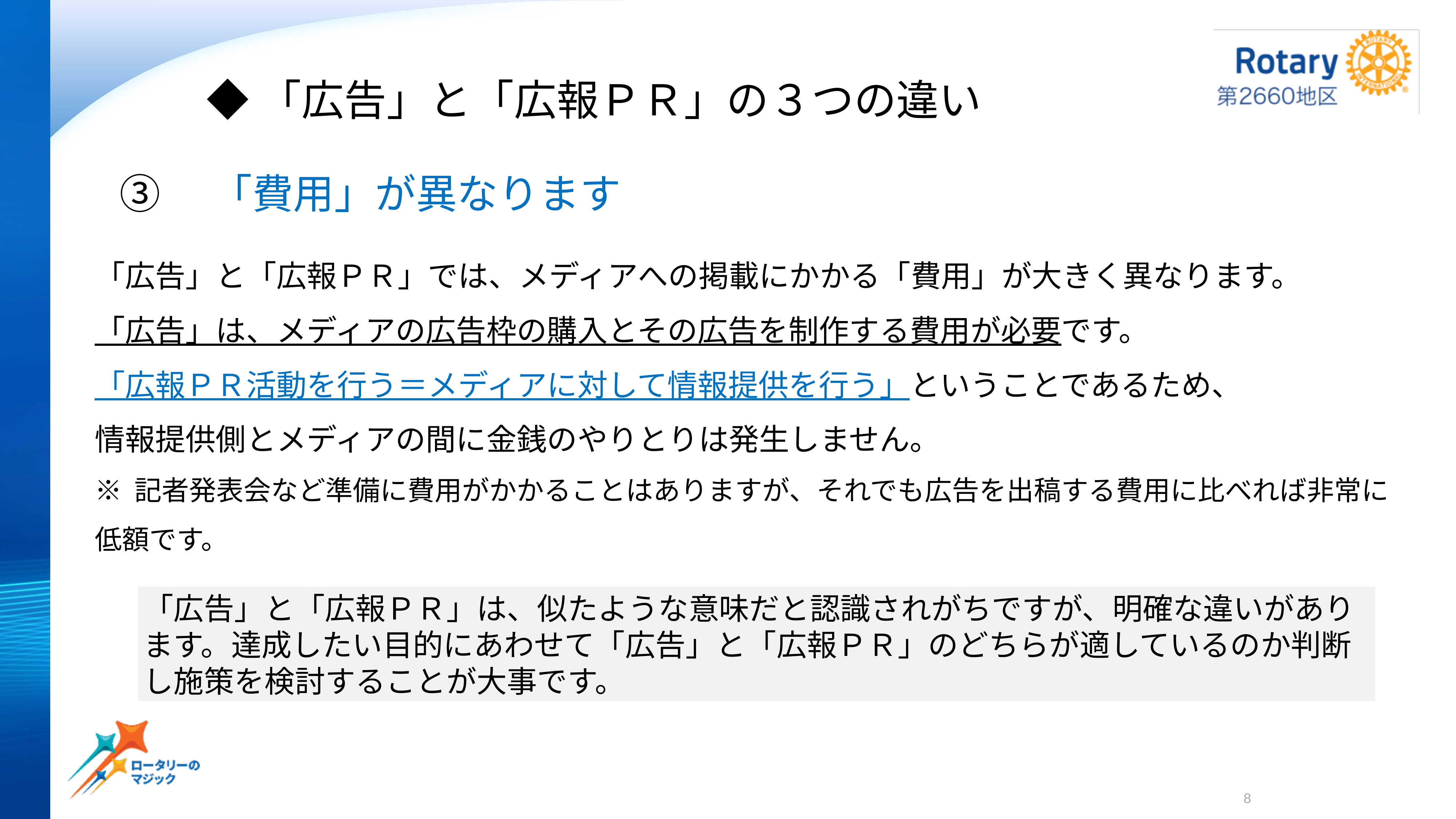

◆「広告」と「広報ＰＲ」の３つの違い
③　「費用」が異なります
「広告」と「広報ＰＲ」では、メディアへの掲載にかかる「費用」が大きく異なります。
「広告」は、メディアの広告枠の購入とその広告を制作する費用が必要です。
「広報ＰＲ活動を行う＝メディアに対して情報提供を行う」ということであるため、
情報提供側とメディアの間に金銭のやりとりは発生しません。
※ 記者発表会など準備に費用がかかることはありますが、それでも広告を出稿する費用に比べれば非常に低額です。
「広告」と「広報ＰＲ」は、似たような意味だと認識されがちですが、明確な違いがあります。達成したい目的にあわせて「広告」と「広報ＰＲ」のどちらが適しているのか判断し施策を検討することが大事です。
8